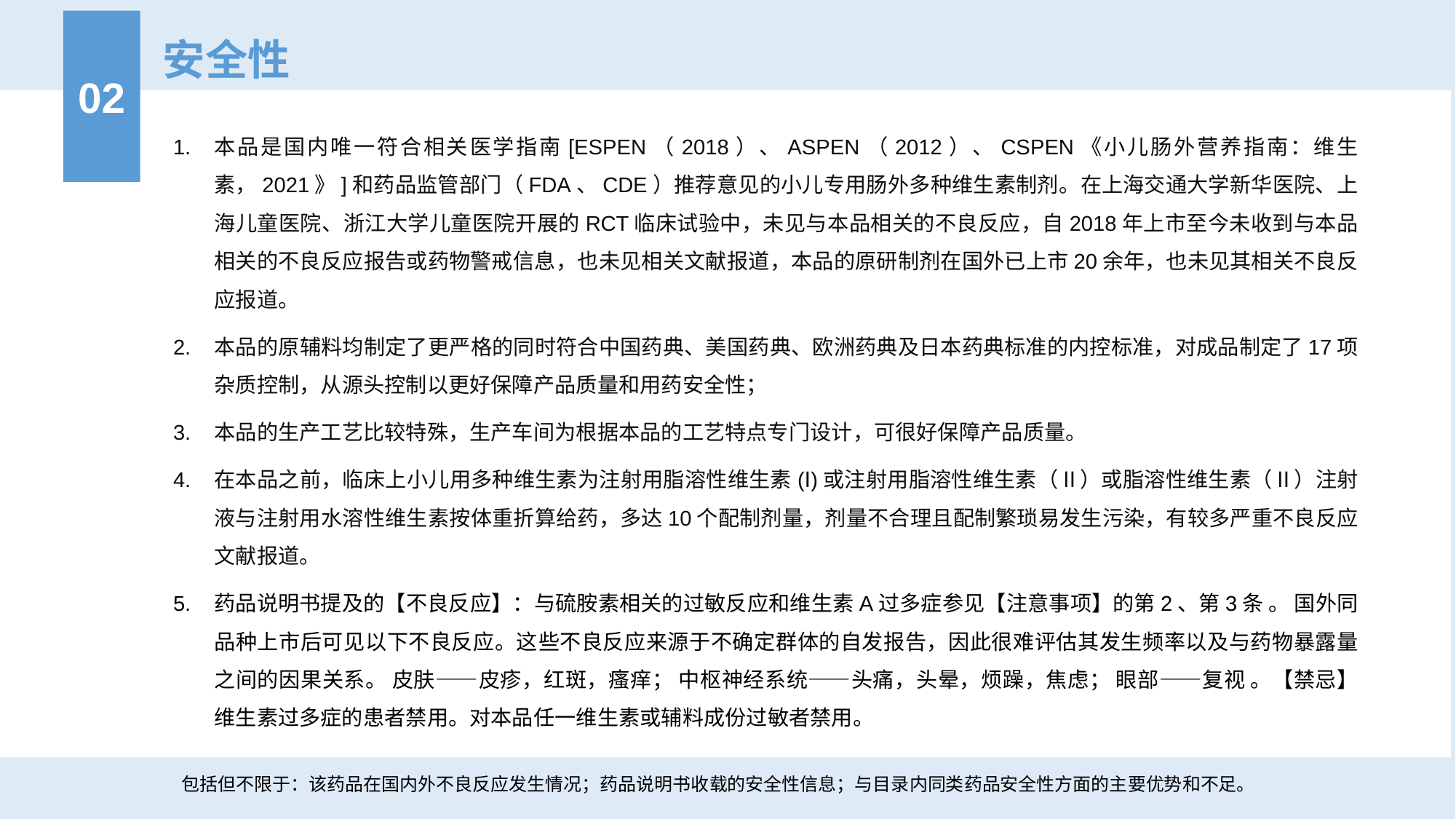

02
安全性

本品是国内唯一符合相关医学指南[ESPEN（2018）、ASPEN（2012）、CSPEN《小儿肠外营养指南：维生素，2021》]和药品监管部门（FDA、CDE）推荐意见的小儿专用肠外多种维生素制剂。在上海交通大学新华医院、上海儿童医院、浙江大学儿童医院开展的RCT临床试验中，未见与本品相关的不良反应，自2018年上市至今未收到与本品相关的不良反应报告或药物警戒信息，也未见相关文献报道，本品的原研制剂在国外已上市20余年，也未见其相关不良反应报道。
本品的原辅料均制定了更严格的同时符合中国药典、美国药典、欧洲药典及日本药典标准的内控标准，对成品制定了17项杂质控制，从源头控制以更好保障产品质量和用药安全性；
本品的生产工艺比较特殊，生产车间为根据本品的工艺特点专门设计，可很好保障产品质量。
在本品之前，临床上小儿用多种维生素为注射用脂溶性维生素(Ⅰ)或注射用脂溶性维生素（Ⅱ）或脂溶性维生素（Ⅱ）注射液与注射用水溶性维生素按体重折算给药，多达10个配制剂量，剂量不合理且配制繁琐易发生污染，有较多严重不良反应文献报道。
药品说明书提及的【不良反应】：与硫胺素相关的过敏反应和维生素A过多症参见【注意事项】的第2、第3条 。 国外同品种上市后可见以下不良反应。这些不良反应来源于不确定群体的自发报告，因此很难评估其发生频率以及与药物暴露量之间的因果关系。 皮肤——皮疹，红斑，瘙痒； 中枢神经系统——头痛，头晕，烦躁，焦虑； 眼部——复视 。【禁忌】维生素过多症的患者禁用。对本品任一维生素或辅料成份过敏者禁用。
包括但不限于：该药品在国内外不良反应发生情况；药品说明书收载的安全性信息；与目录内同类药品安全性方面的主要优势和不足。